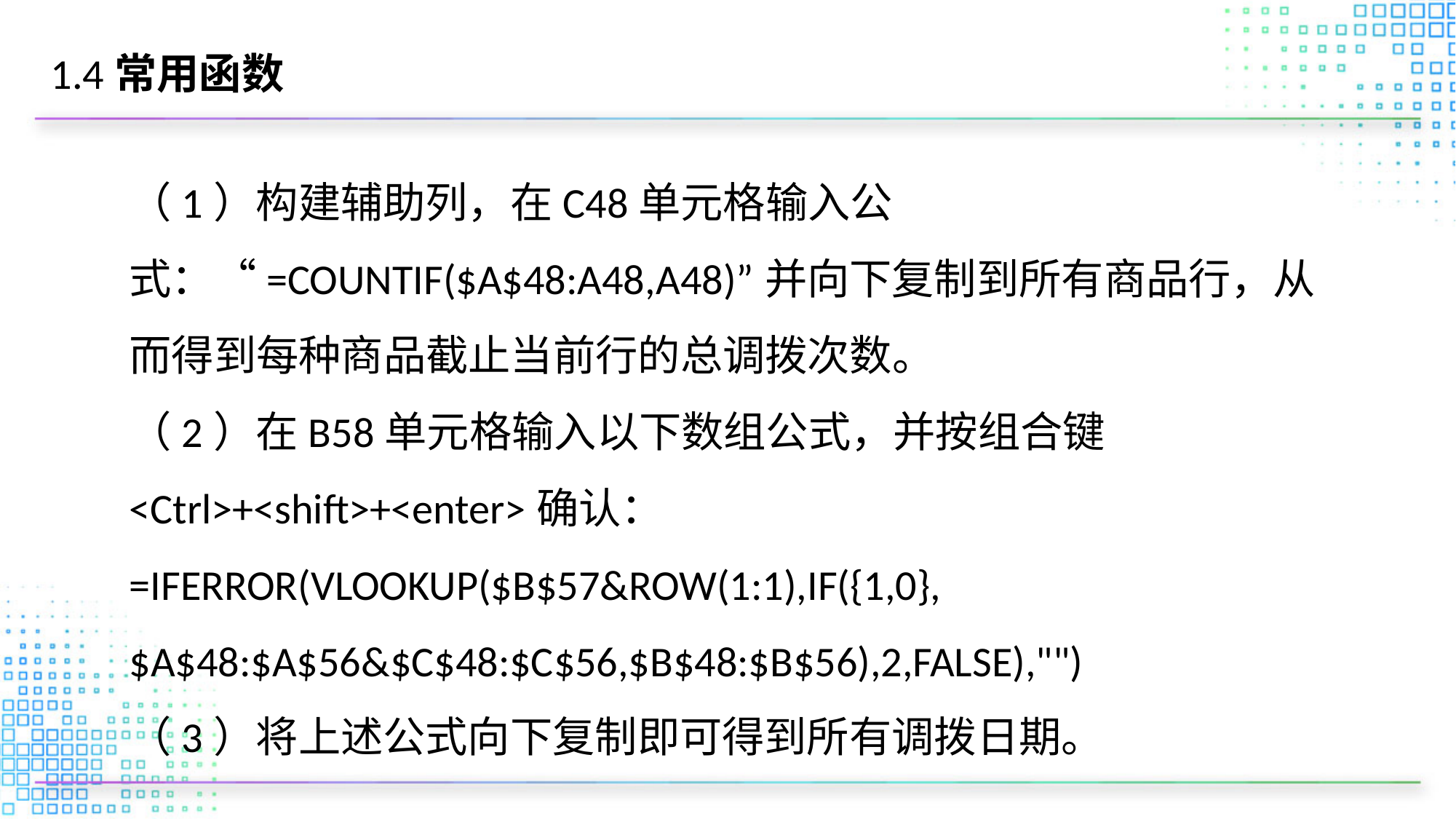

# 1.4常用函数
（1）构建辅助列，在C48单元格输入公式：“=COUNTIF($A$48:A48,A48)”并向下复制到所有商品行，从而得到每种商品截止当前行的总调拨次数。
（2）在B58单元格输入以下数组公式，并按组合键<Ctrl>+<shift>+<enter>确认：
=IFERROR(VLOOKUP($B$57&ROW(1:1),IF({1,0},$A$48:$A$56&$C$48:$C$56,$B$48:$B$56),2,FALSE),"")
（3）将上述公式向下复制即可得到所有调拨日期。